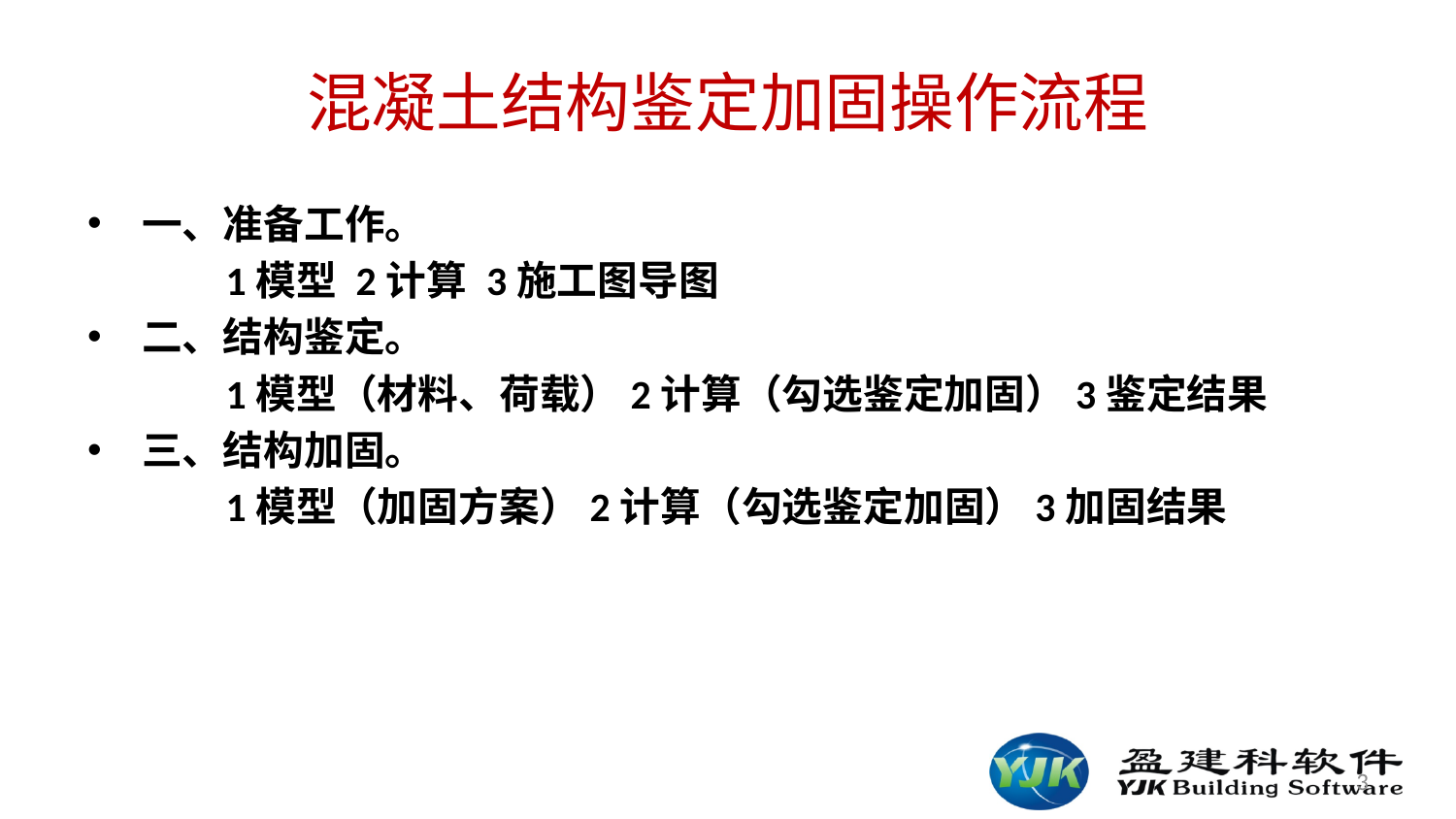

# 混凝土结构鉴定加固操作流程
一、准备工作。
               1模型 2计算 3施工图导图
二、结构鉴定。
               1模型（材料、荷载）2计算（勾选鉴定加固）3鉴定结果
三、结构加固。
               1模型（加固方案）2计算（勾选鉴定加固）3加固结果
3